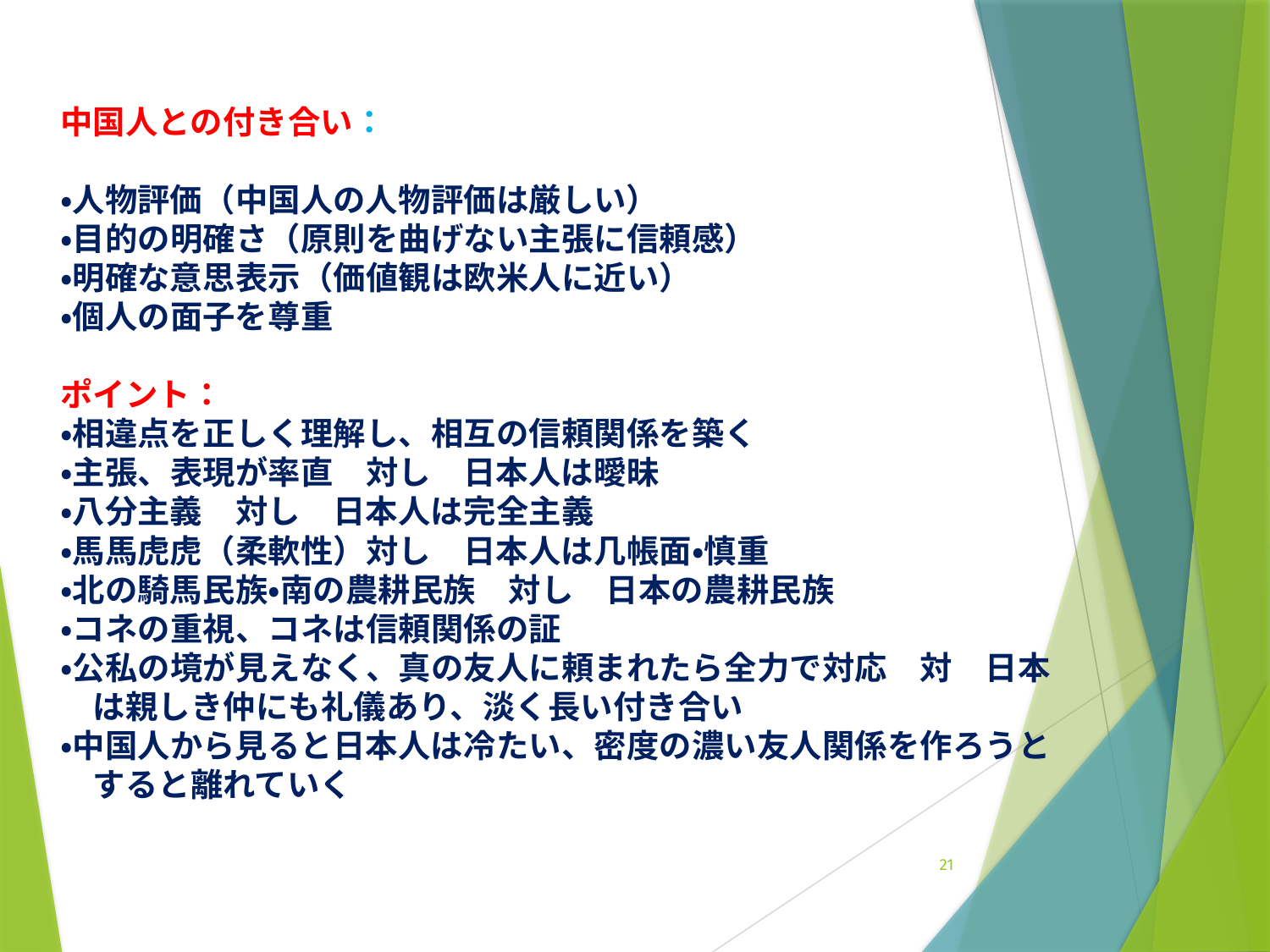

# 中国人との付き合い： 　・人物評価（中国人の人物評価は厳しい） 　・目的の明確さ（原則を曲げない主張に信頼感） 　・明確な意思表示（価値観は欧米人に近い） 　・個人の面子を尊重 　ポイント： 　・相違点を正しく理解し、相互の信頼関係を築く 　・主張、表現が率直　対し　日本人は曖昧 　・八分主義　対し　日本人は完全主義 　・馬馬虎虎（柔軟性）対し　日本人は几帳面・慎重 　・北の騎馬民族・南の農耕民族　対し　日本の農耕民族 　・コネの重視、コネは信頼関係の証 　・公私の境が見えなく、真の友人に頼まれたら全力で対応　対　日本 　　は親しき仲にも礼儀あり、淡く長い付き合い 　・中国人から見ると日本人は冷たい、密度の濃い友人関係を作ろうと 　　すると離れていく
21